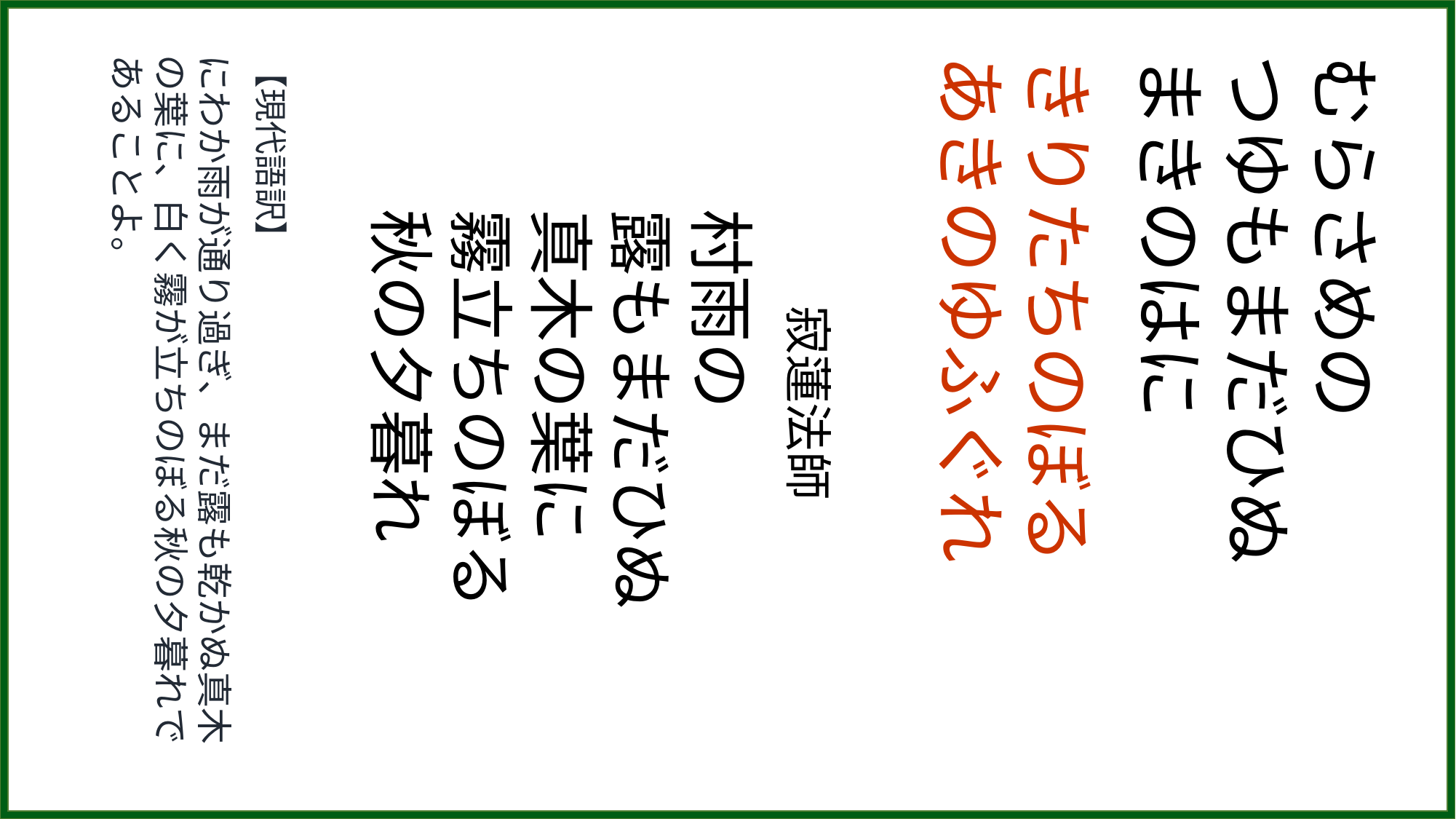

【現代語訳】

にわか雨が通り過ぎ、まだ露も乾かぬ真木の葉に、白く霧が立ちのぼる秋の夕暮れであることよ。
　　寂蓮法師

村雨の
露もまだひぬ
真木の葉に
霧立ちのぼる
秋の夕暮れ
きりたちのぼる
あきのゆふぐれ
むらさめの
つゆもまだひぬ
まきのはに